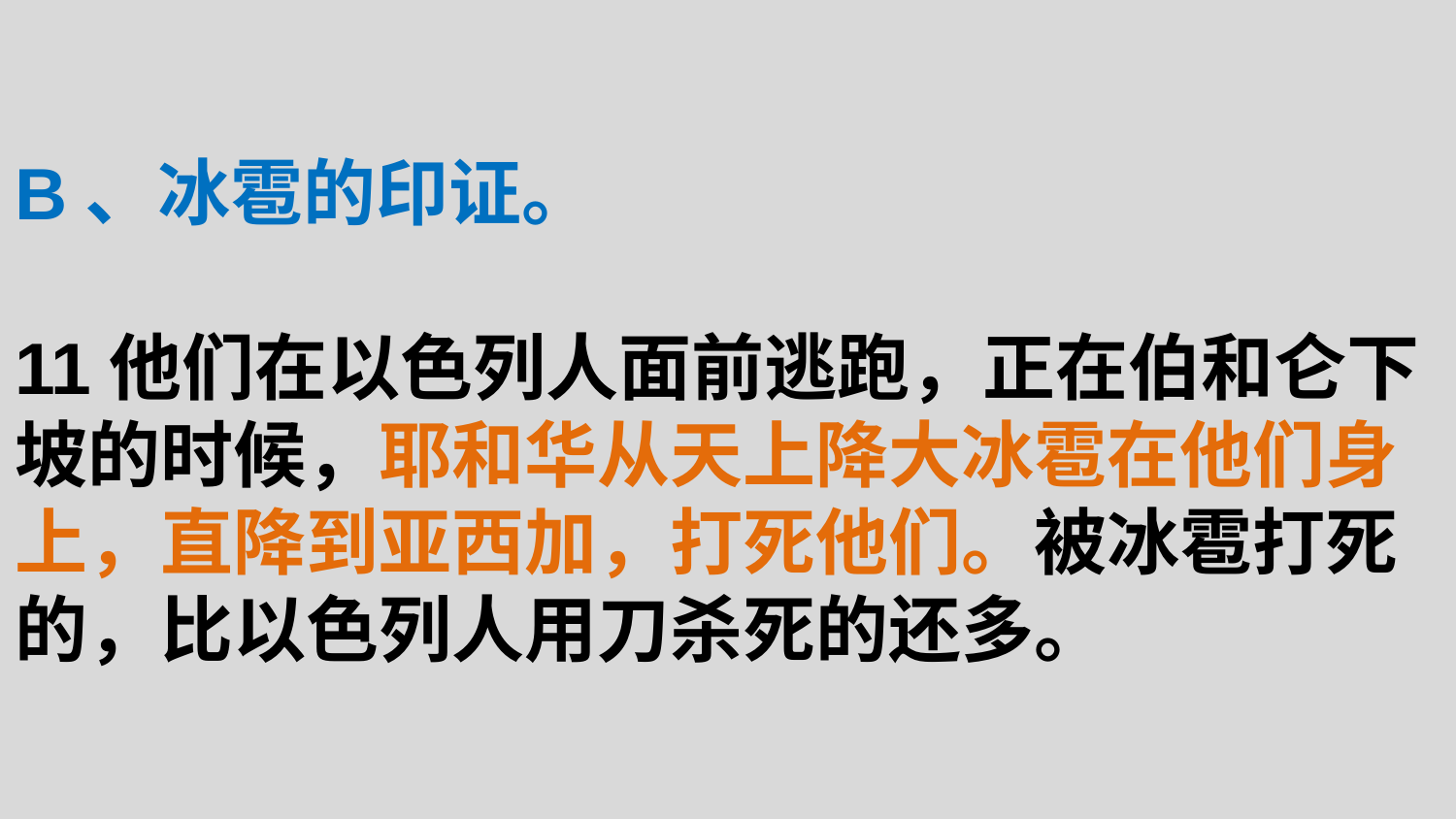

# B、冰雹的印证。 11他们在以色列人面前逃跑，正在伯和仑下坡的时候，耶和华从天上降大冰雹在他们身上，直降到亚西加，打死他们。被冰雹打死的，比以色列人用刀杀死的还多。